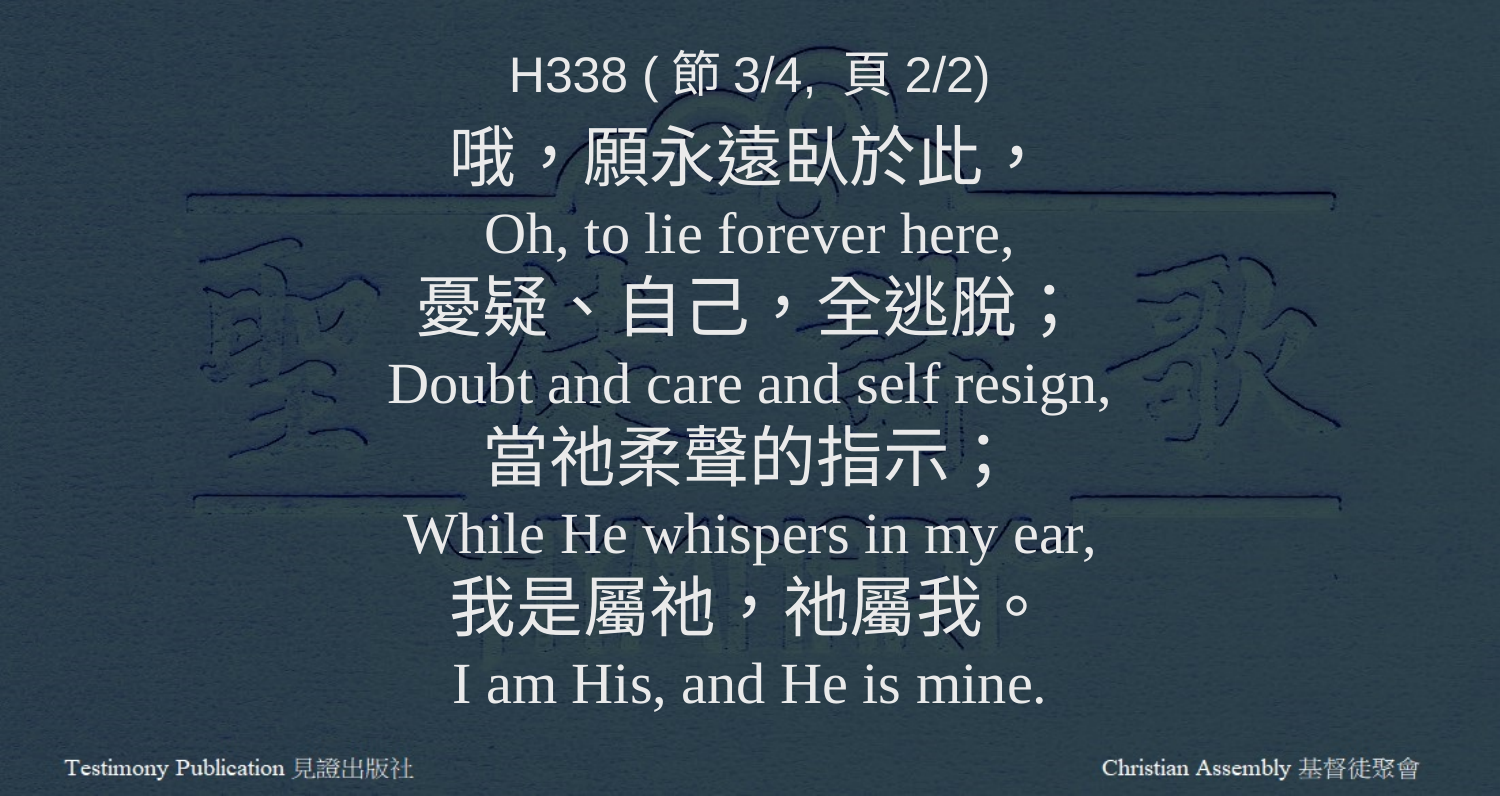

H338 (節3/4, 頁2/2)
哦，願永遠臥於此，
Oh, to lie forever here,
憂疑、自己，全逃脫；
Doubt and care and self resign,
當祂柔聲的指示；
While He whispers in my ear,
我是屬祂，祂屬我。
I am His, and He is mine.